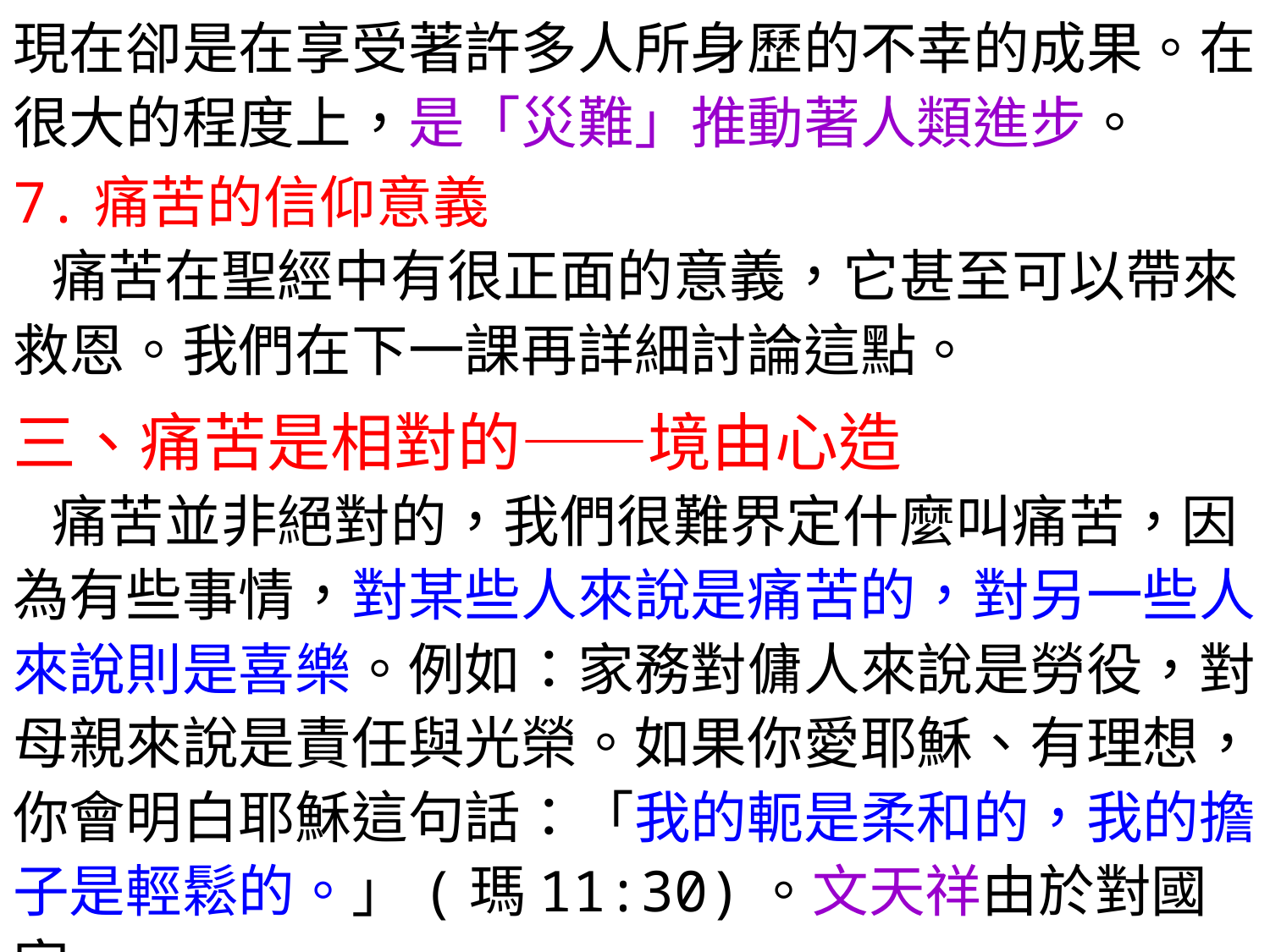

現在卻是在享受著許多人所身歷的不幸的成果。在很大的程度上，是「災難」推動著人類進步。
7.痛苦的信仰意義
  痛苦在聖經中有很正面的意義，它甚至可以帶來救恩。我們在下一課再詳細討論這點。
三、痛苦是相對的——境由心造
  痛苦並非絕對的，我們很難界定什麼叫痛苦，因為有些事情，對某些人來說是痛苦的，對另一些人來說則是喜樂。例如：家務對傭人來說是勞役，對母親來說是責任與光榮。如果你愛耶穌、有理想，你會明白耶穌這句話：「我的軛是柔和的，我的擔子是輕鬆的。」(瑪11:30)。文天祥由於對國家、